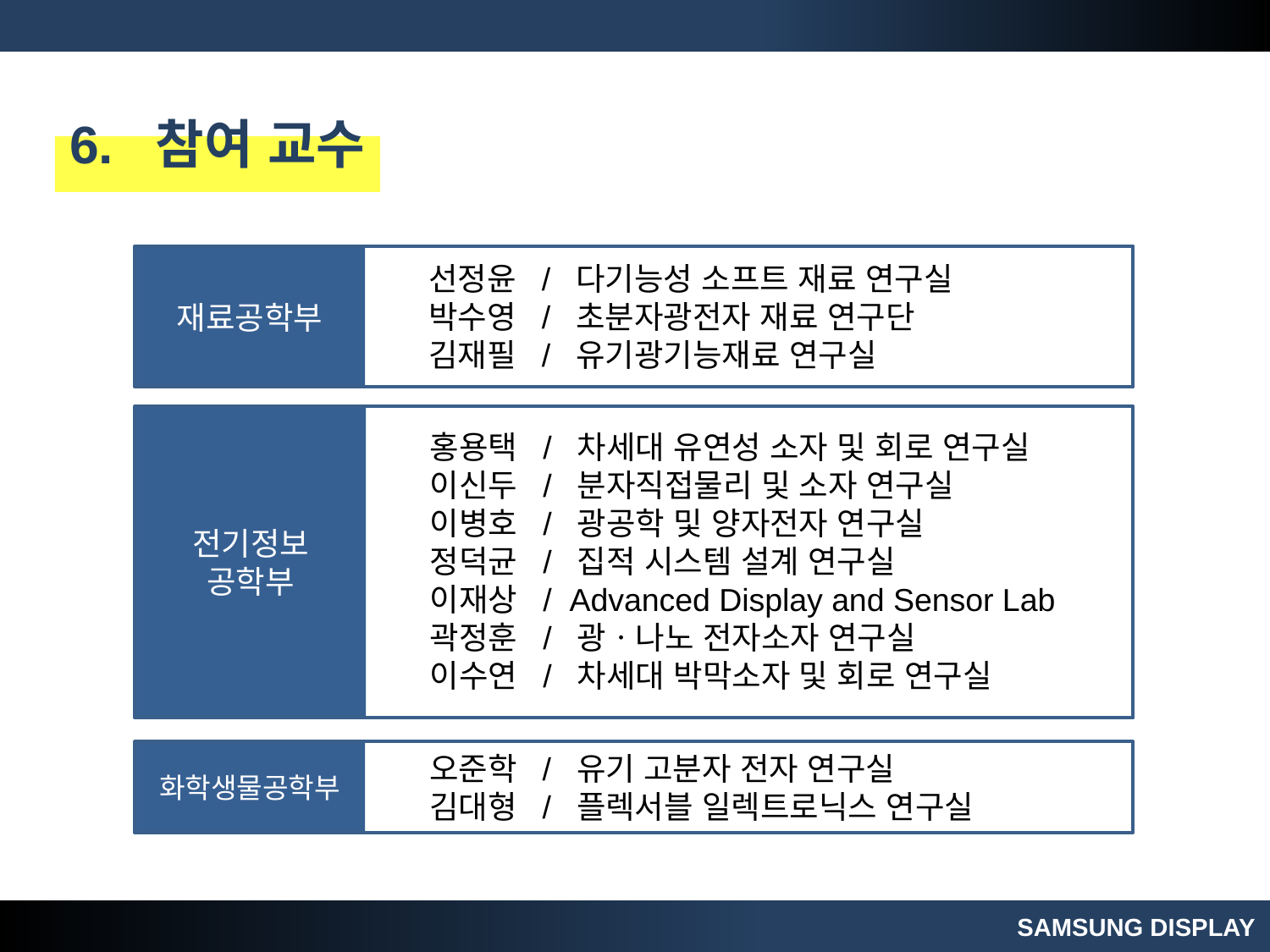

6.  참여 교수

재료공학부

선정윤  /  다기능성 소프트 재료 연구실
박수영  /  초분자광전자 재료 연구단
김재필  /  유기광기능재료 연구실
전기정보
공학부

홍용택  /  차세대 유연성 소자 및 회로 연구실
이신두  /  분자직접물리 및 소자 연구실
이병호  /  광공학 및 양자전자 연구실
정덕균  /  집적 시스템 설계 연구실
이재상  /  Advanced Display and Sensor Lab
곽정훈  /  광ㆍ나노 전자소자 연구실
이수연  /  차세대 박막소자 및 회로 연구실
화학생물공학부

오준학  /  유기 고분자 전자 연구실
김대형  /  플렉서블 일렉트로닉스 연구실

SAMSUNG DISPLAY